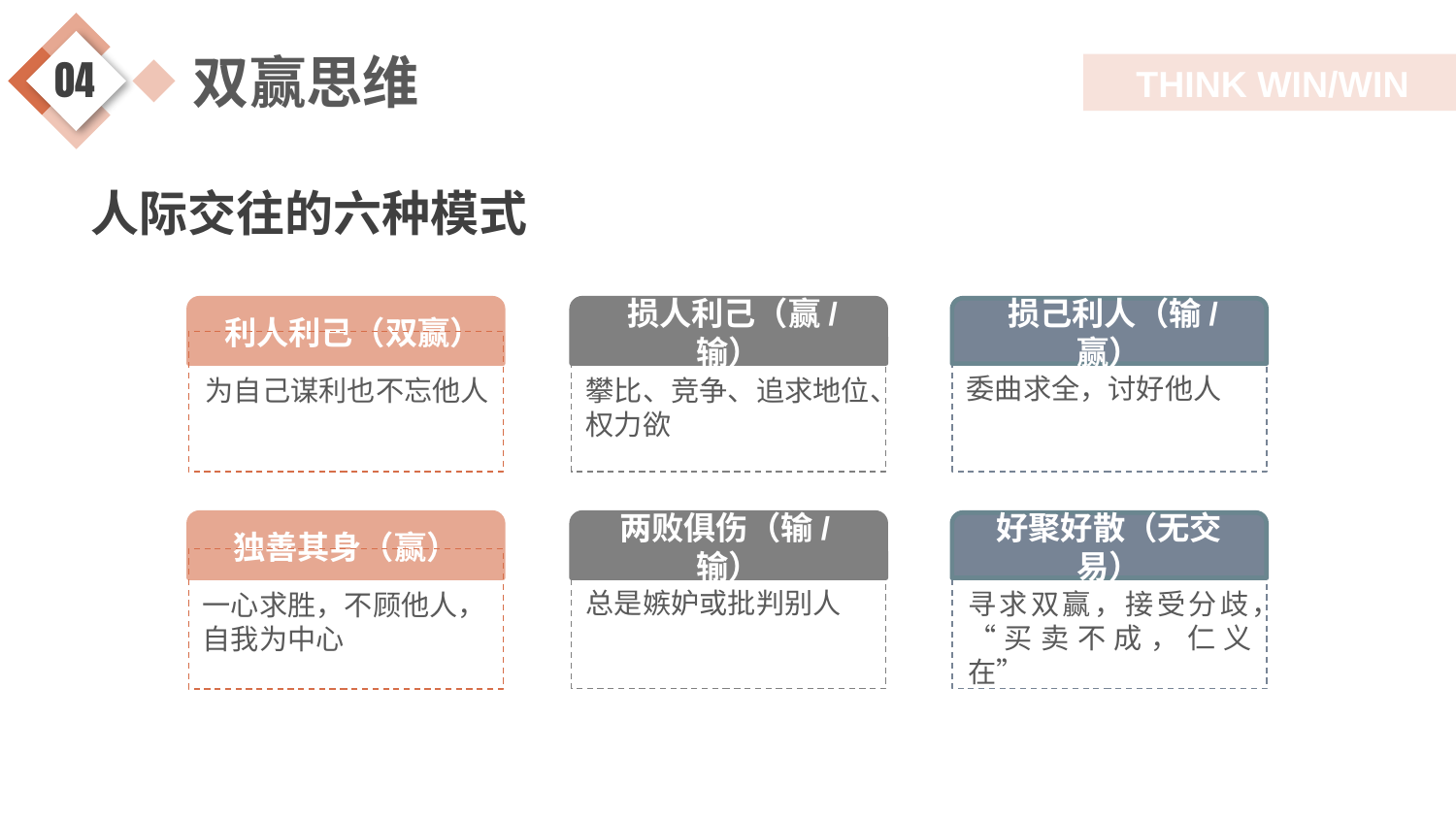

人际交往的六种模式
 利人利己（双赢）

为自己谋利也不忘他人
 损人利己（赢/输）

攀比、竞争、追求地位、权力欲
 损己利人（输/赢）

委曲求全，讨好他人
独善其身（赢）

一心求胜，不顾他人，自我为中心
两败俱伤（输/输）

总是嫉妒或批判别人
好聚好散（无交易）

寻求双赢，接受分歧，“买卖不成，仁义在”